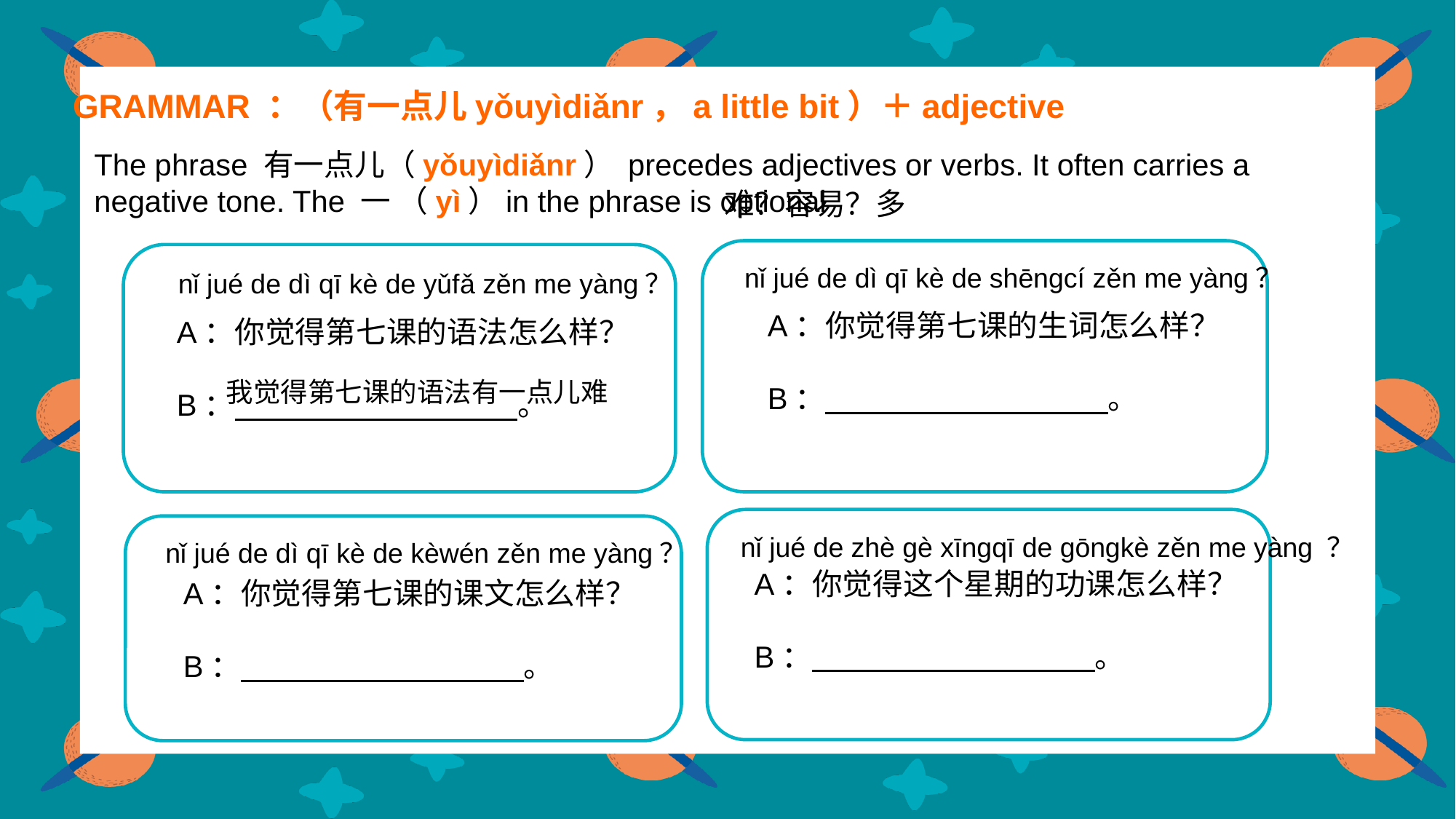

GRAMMAR ：（有一点儿yǒuyìdiǎnr，a little bit）＋adjective
The phrase 有一点儿（yǒuyìdiǎnr） precedes adjectives or verbs. It often carries a negative tone. The 一 （yì）in the phrase is optional
难？容易？多

nǐ jué de dì qī kè de shēngcí zěn me yàng？
nǐ jué de dì qī kè de yǔfǎ zěn me yàng？
A：你觉得第七课的生词怎么样？

B：                                          。
A：你觉得第七课的语法怎么样？

B：                                          。
我觉得第七课的语法有一点儿难

nǐ jué de zhè gè xīngqī de gōngkè zěn me yàng ？
nǐ jué de dì qī kè de kèwén zěn me yàng？
A：你觉得这个星期的功课怎么样？

B：                                          。
A：你觉得第七课的课文怎么样？

B：                                          。